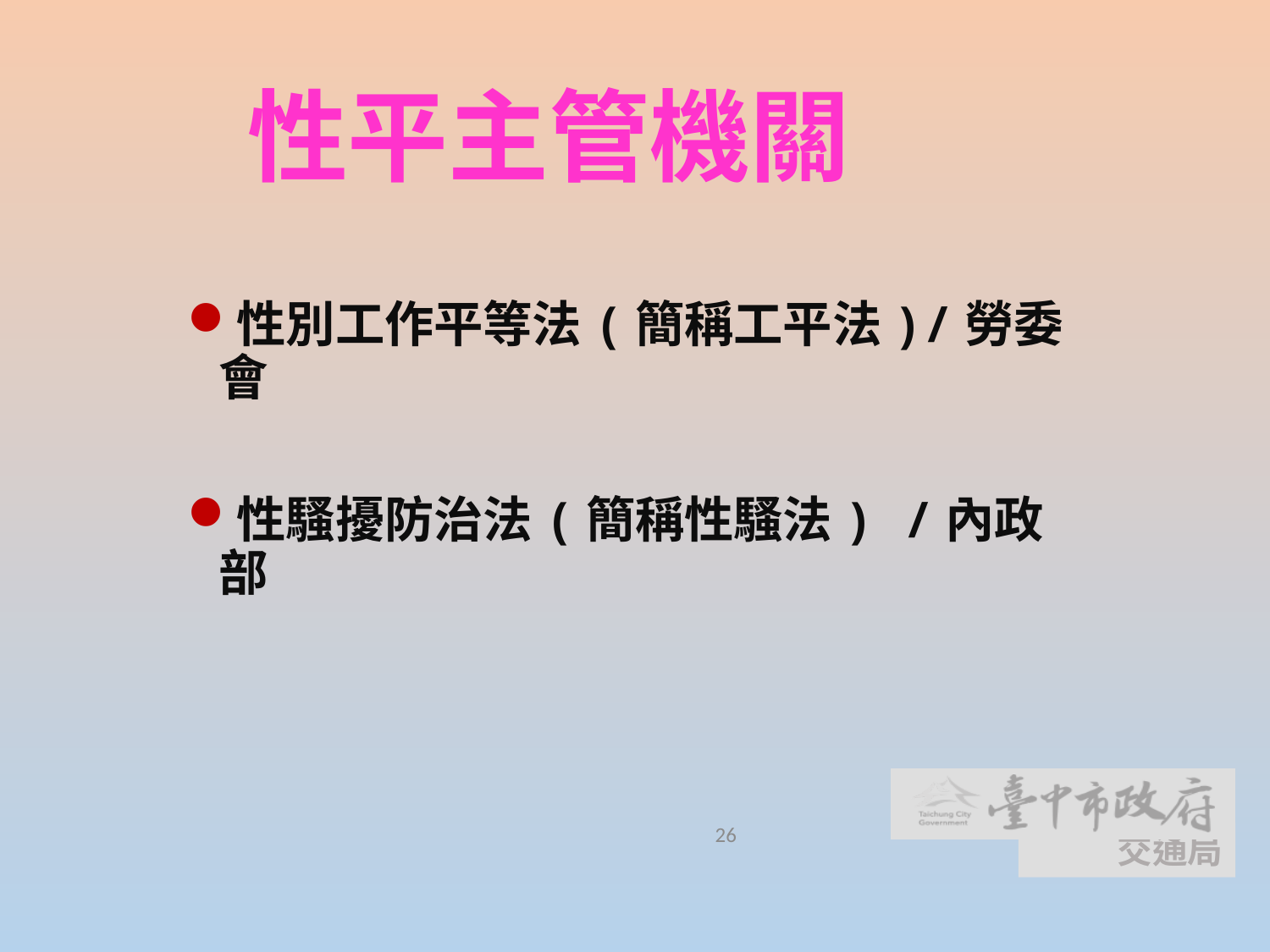

性平主管機關
性別工作平等法(簡稱工平法)/勞委會

性騷擾防治法(簡稱性騷法) /內政部
26